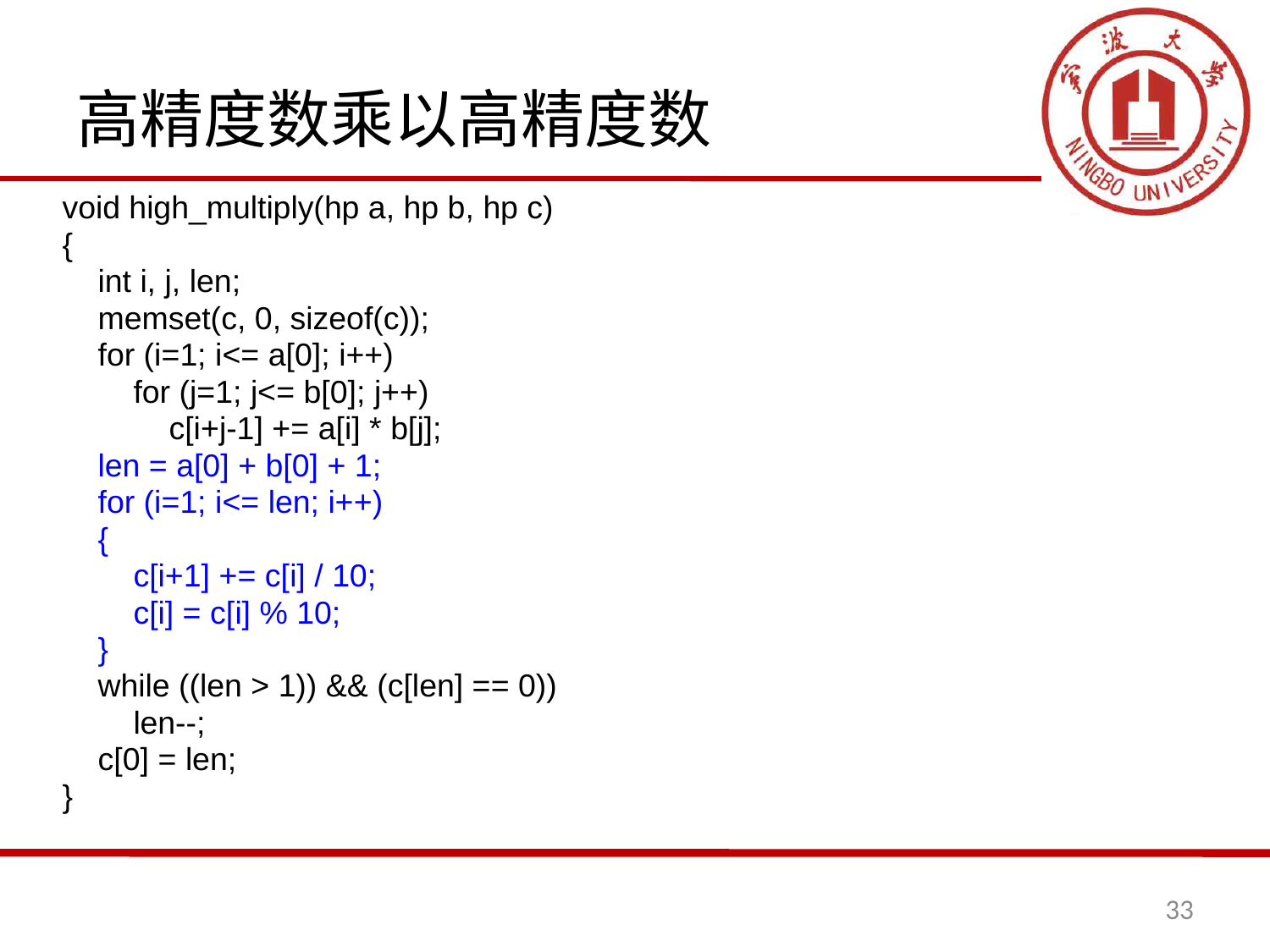

# 高精度数乘以高精度数
void high_multiply(hp a, hp b, hp c)
{
    int i, j, len;
    memset(c, 0, sizeof(c));
    for (i=1; i<= a[0]; i++)
        for (j=1; j<= b[0]; j++)
            c[i+j-1] += a[i] * b[j];
    len = a[0] + b[0] + 1;
    for (i=1; i<= len; i++)
    {
        c[i+1] += c[i] / 10;
        c[i] = c[i] % 10;
    }
    while ((len > 1)) && (c[len] == 0))
        len--;
    c[0] = len;
}
33